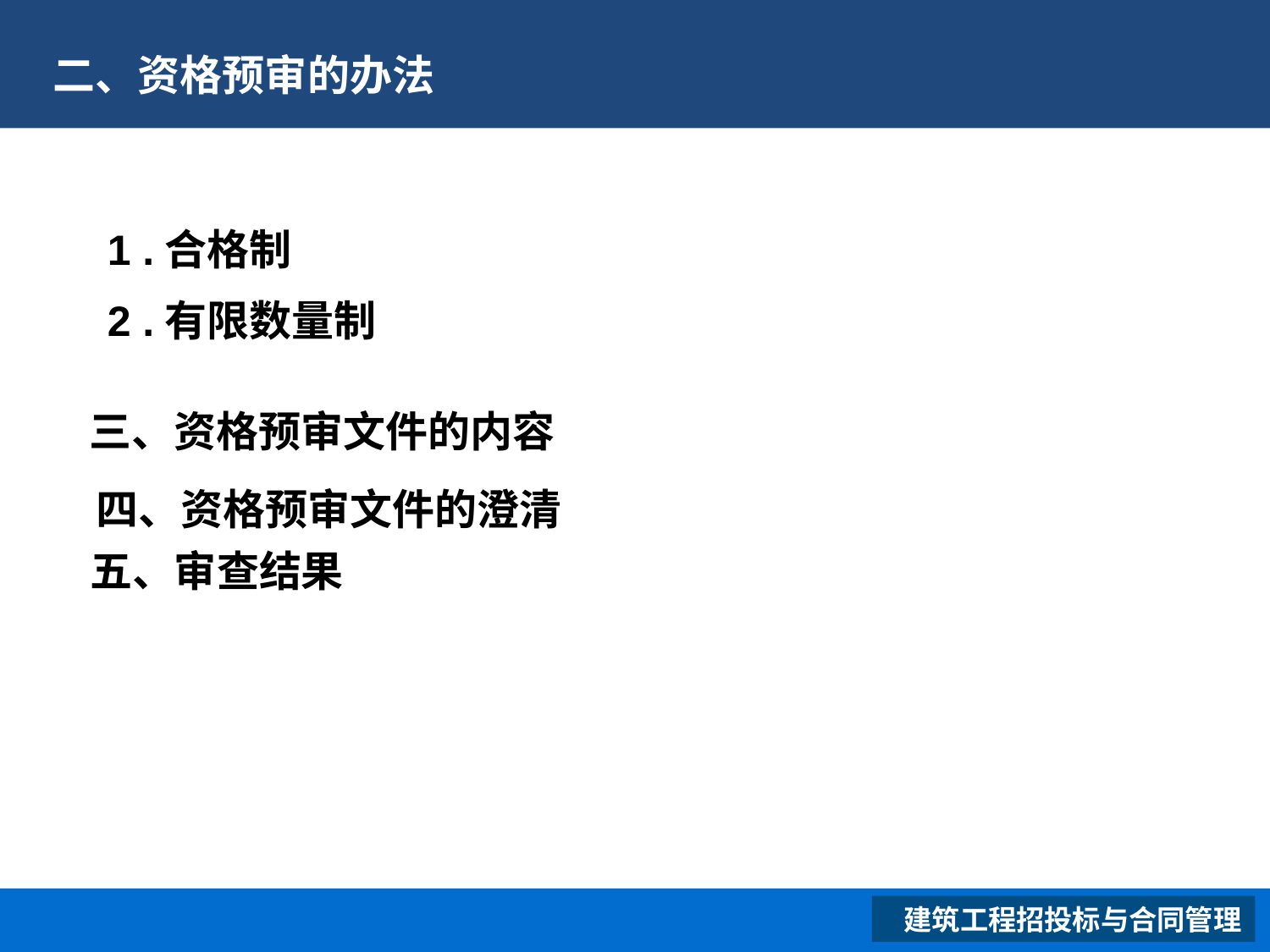

# 二、资格预审的办法
1 .合格制
2 .有限数量制
二三、资格预审文件的内容
   四、资格预审文件的澄清

二五、审查结果

  建筑工程招投标与合同管理
XXXXXXXXXXXXXXXXXX